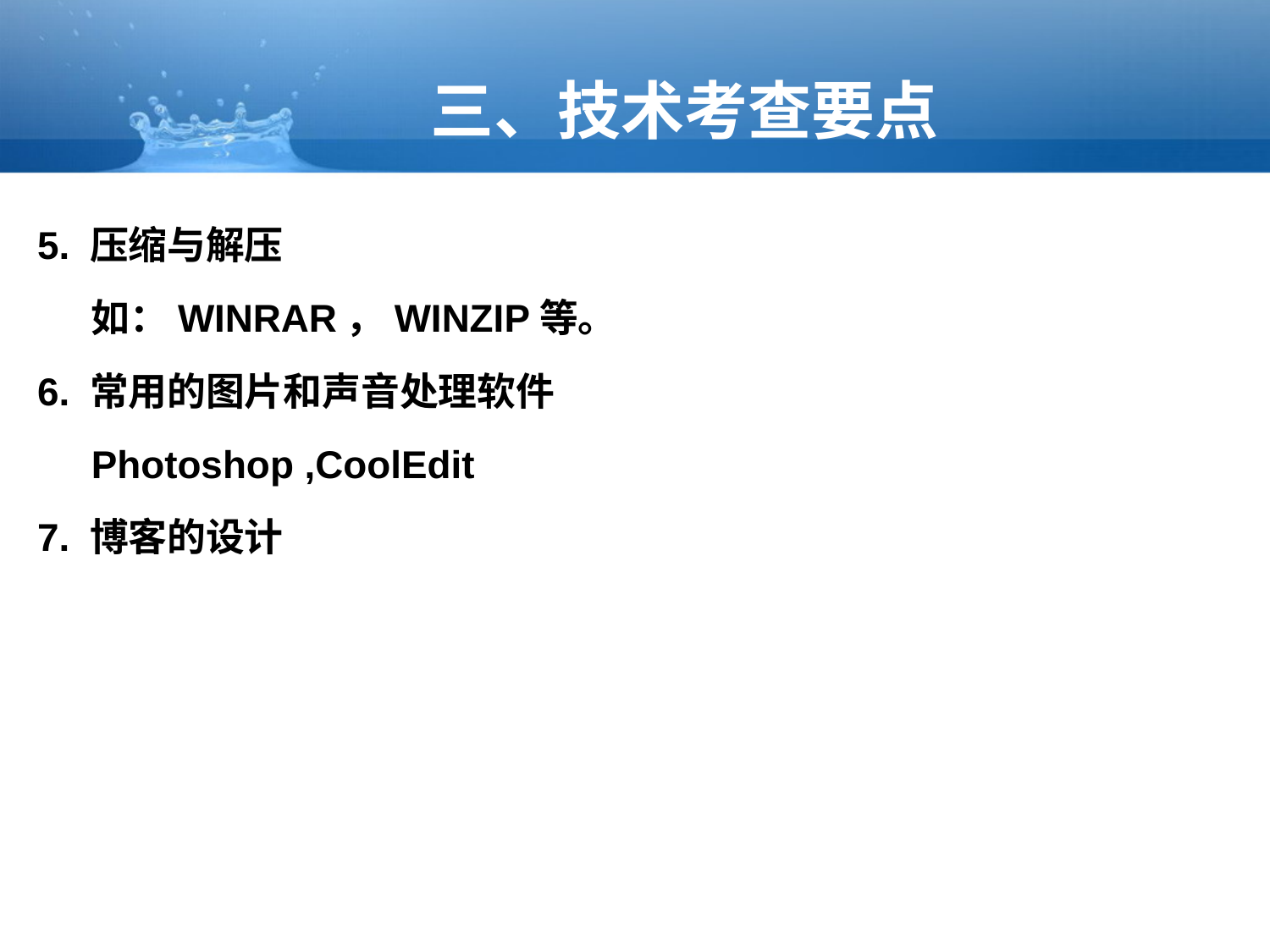

三、技术考查要点
5. 压缩与解压
     如：WINRAR，WINZIP等。
6. 常用的图片和声音处理软件
     Photoshop ,CoolEdit
7. 博客的设计